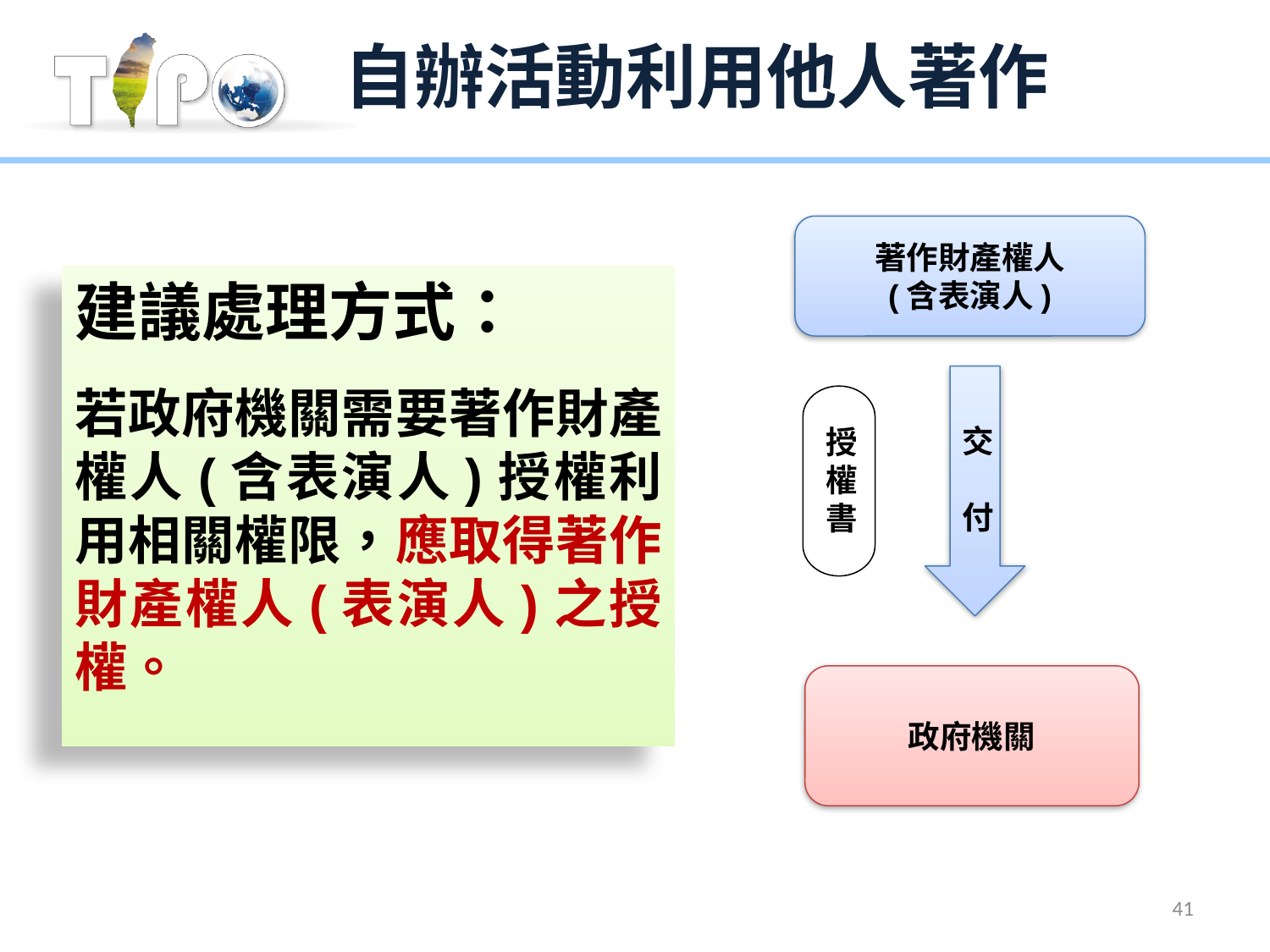

# 自辦活動利用他人著作
著作財產權人
(含表演人)
建議處理方式：
若政府機關需要著作財產權人(含表演人)授權利用相關權限，應取得著作財產權人(表演人)之授權。
交 付

授
權書
政府機關
41